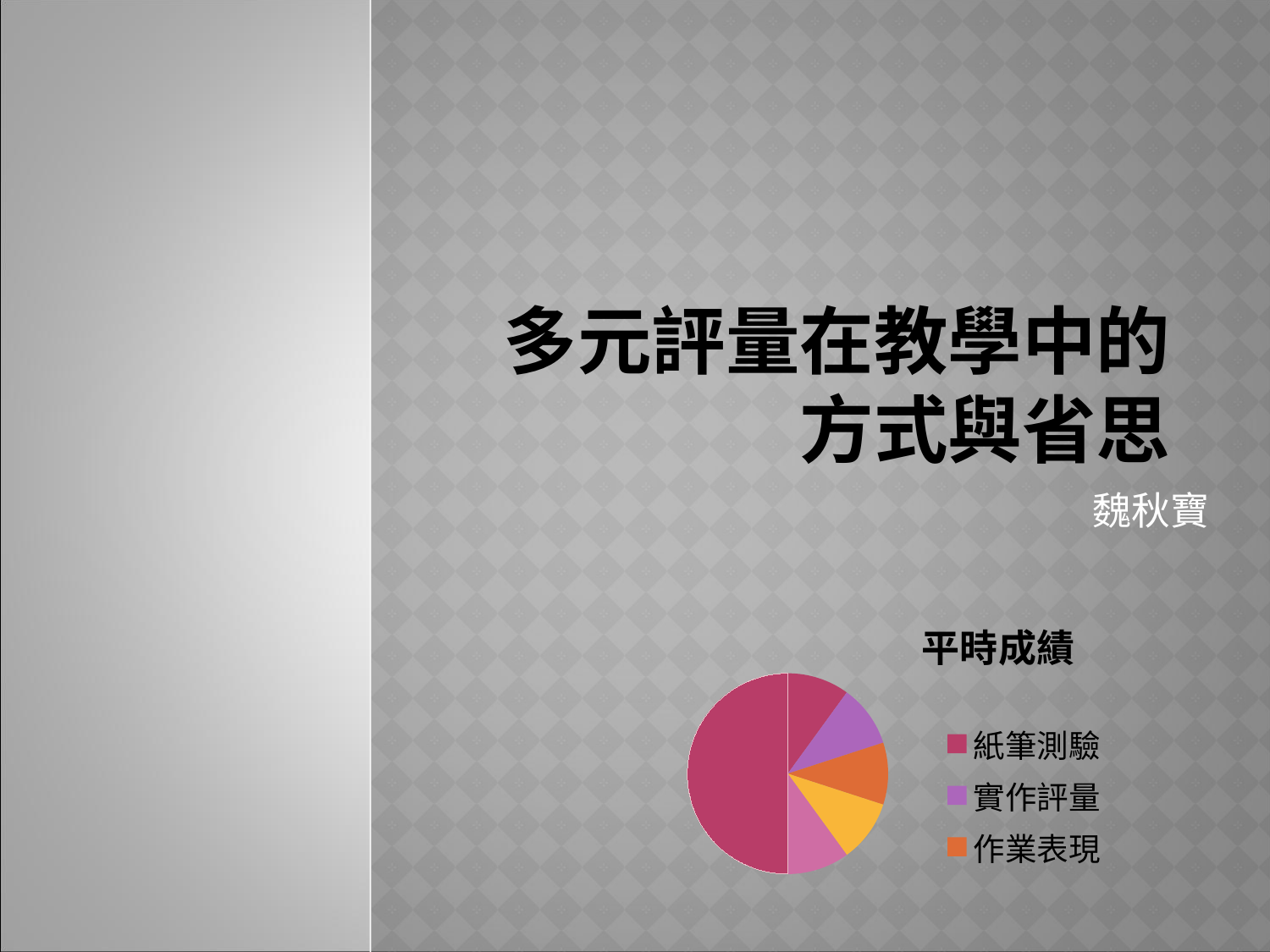

# 多元評量在教學中的方式與省思
魏秋寶

### Chart:

| Category | 平時成績 | 欄1 |
|---|---|---|
| 紙筆測驗 | 0.1 | None |
| 實作評量 | 0.1 | None |
| 作業表現 | 0.1 | None |
| 過關評量 | 0.1 | None |
| 檔案評量 | 0.1 | None |
| 期中考 | 0.5 | None |